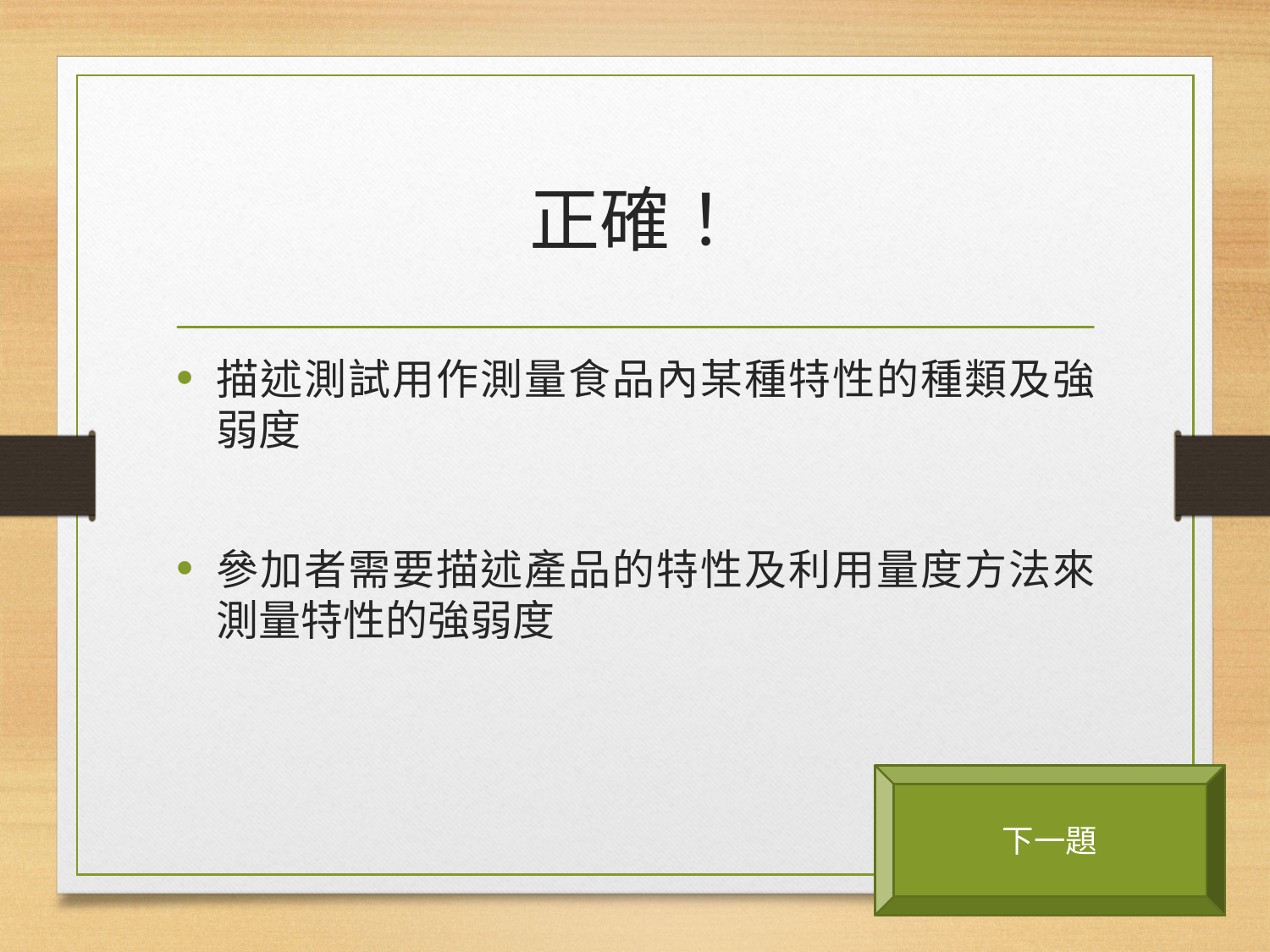

# 正確！
描述測試用作測量食品內某種特性的種類及強弱度

參加者需要描述產品的特性及利用量度方法來測量特性的強弱度
下一題